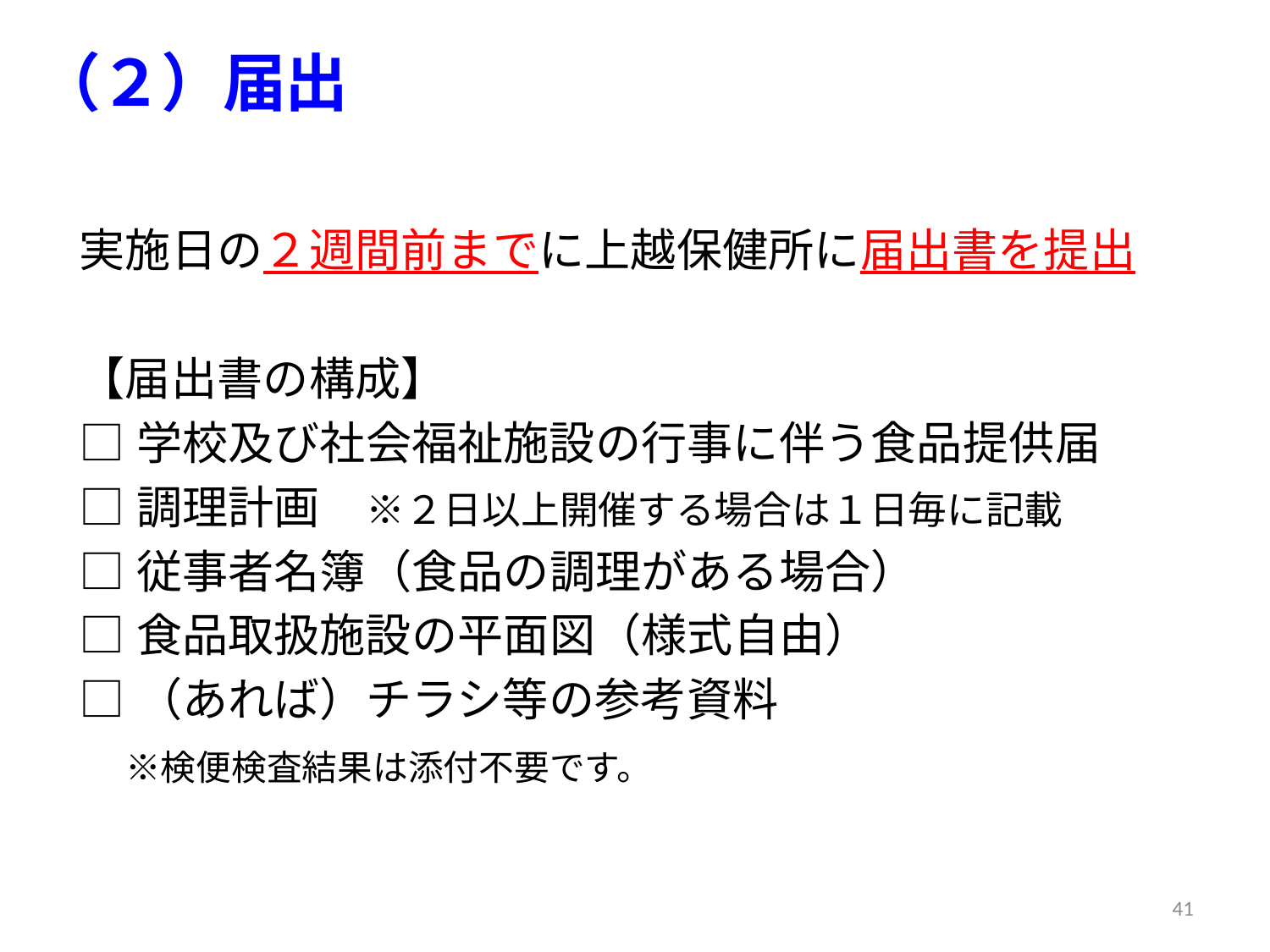

（２）届出
実施日の２週間前までに上越保健所に届出書を提出

【届出書の構成】
□学校及び社会福祉施設の行事に伴う食品提供届
□調理計画　※２日以上開催する場合は１日毎に記載
□従事者名簿（食品の調理がある場合）
□食品取扱施設の平面図（様式自由）
□（あれば）チラシ等の参考資料
　※検便検査結果は添付不要です。
41